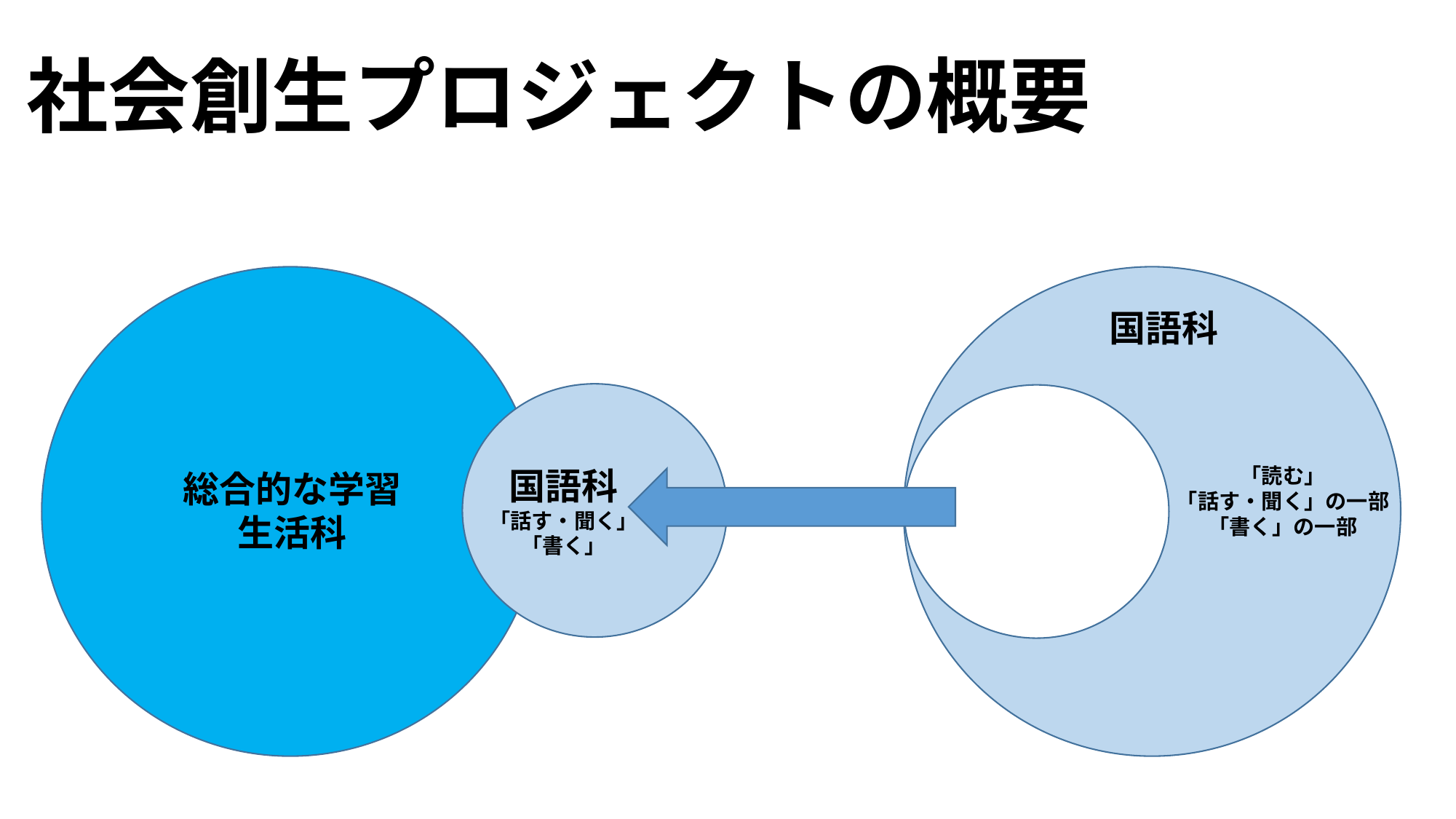

社会創生プロジェクトの概要

国語科

「読む」
「話す・聞く」の一部
「書く」の一部
国語科
「話す・聞く」「書く」
総合的な学習
生活科